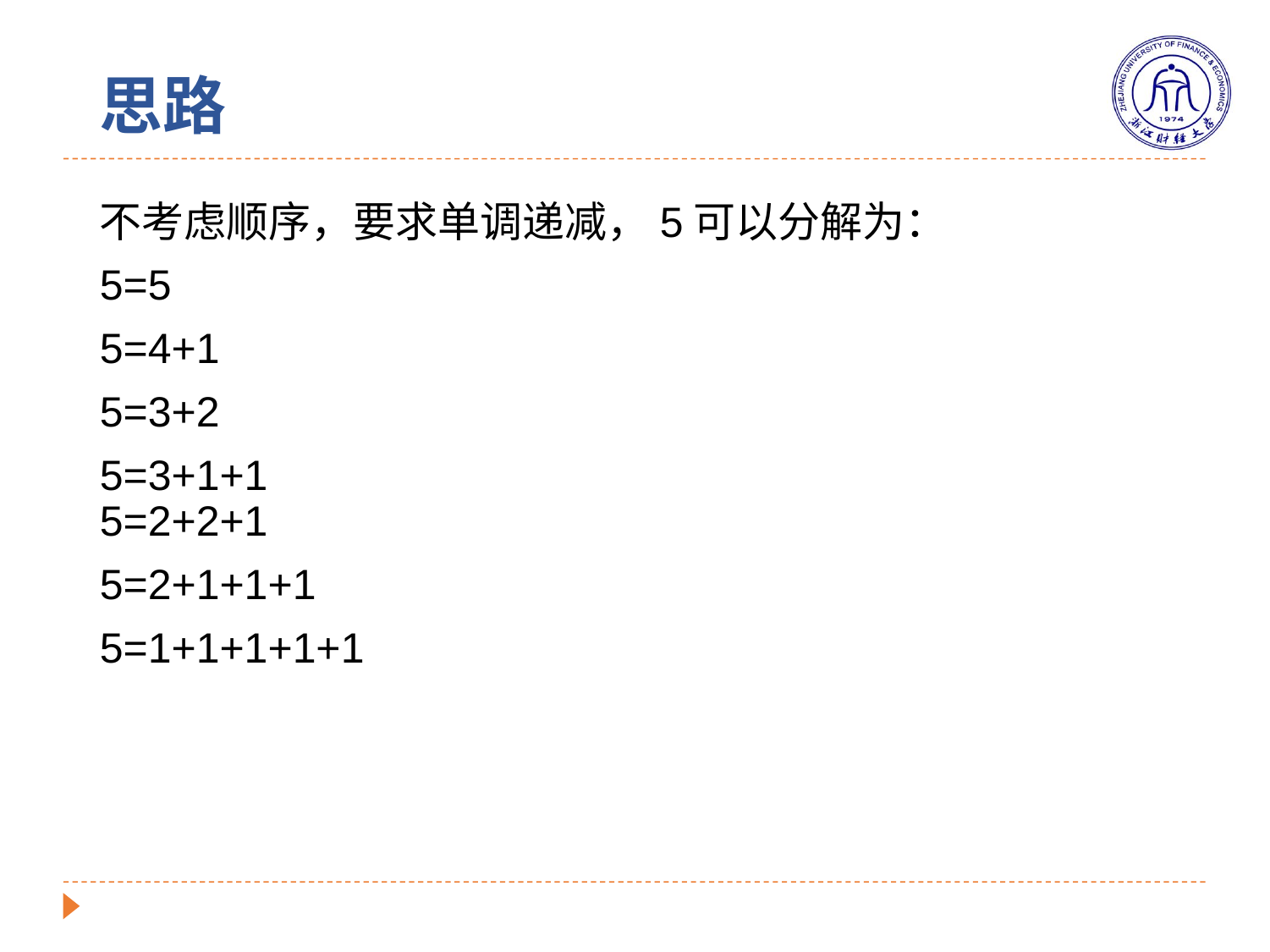

# 思路
不考虑顺序，要求单调递减，5可以分解为：
5=5
5=4+1
5=3+2
5=3+1+1
5=2+2+1
5=2+1+1+1
5=1+1+1+1+1
10